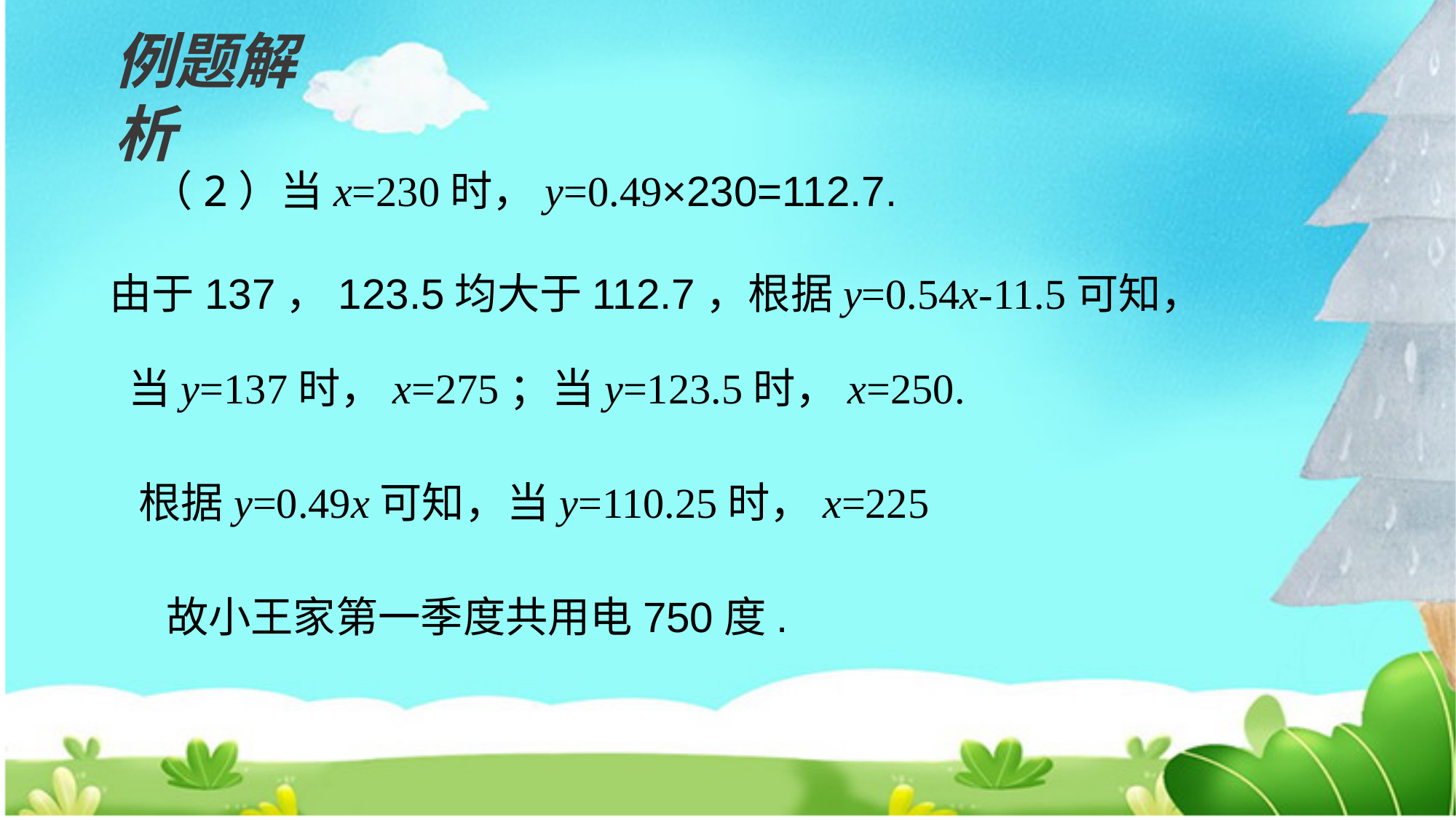

例题解析
（2）当x=230时，y=0.49×230=112.7.

由于137，123.5均大于112.7，根据y=0.54x-11.5可知，
当y=137时，x=275；当y=123.5时，x=250.
根据y=0.49x可知，当y=110.25时，x=225
故小王家第一季度共用电750度.